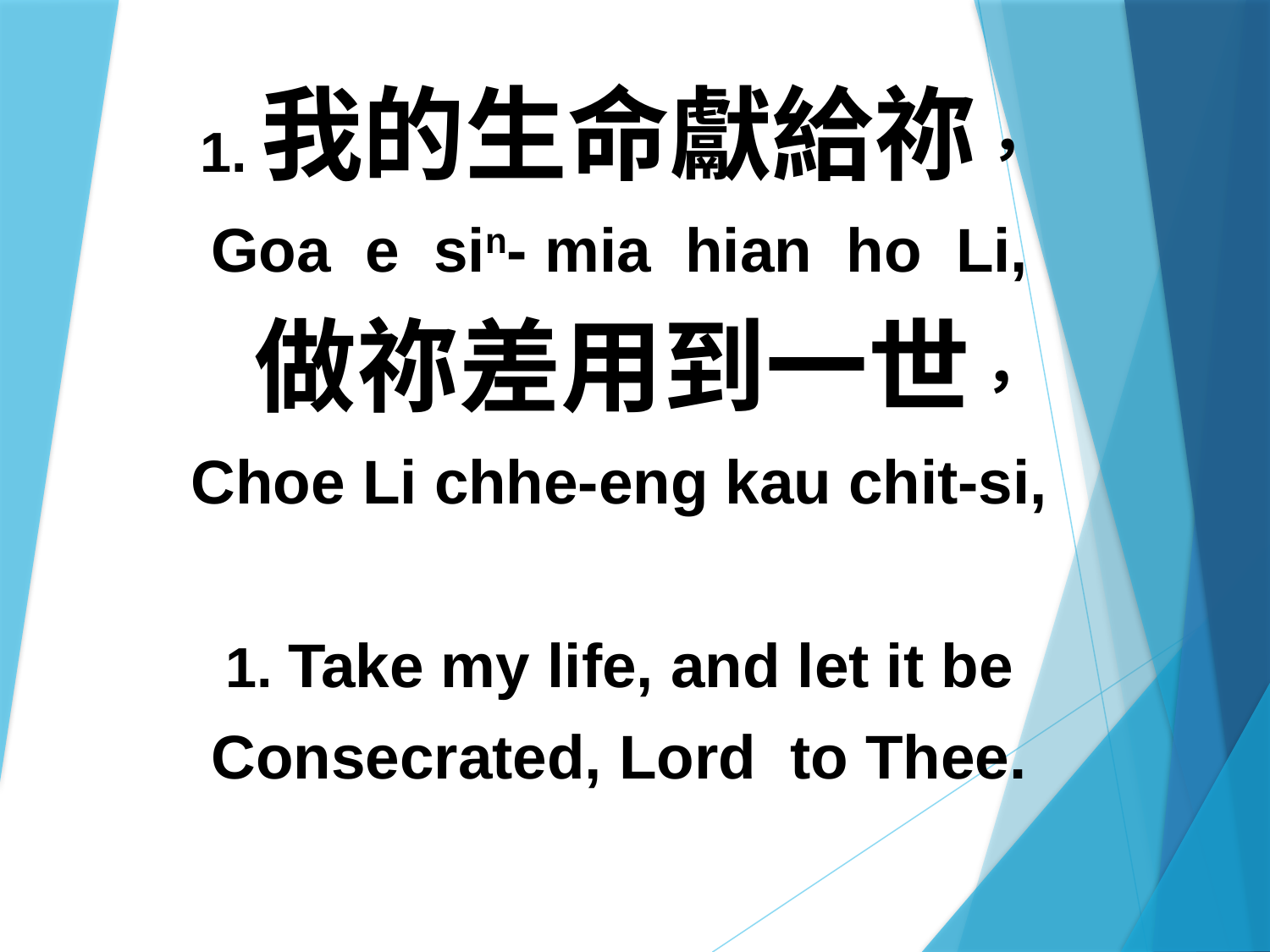

1.我的生命獻給祢，
Goa  e  sin- mia  hian  ho  Li,
 做祢差用到一世，
Choe Li chhe-eng kau chit-si,

1. Take my life, and let it be
Consecrated, Lord  to Thee.